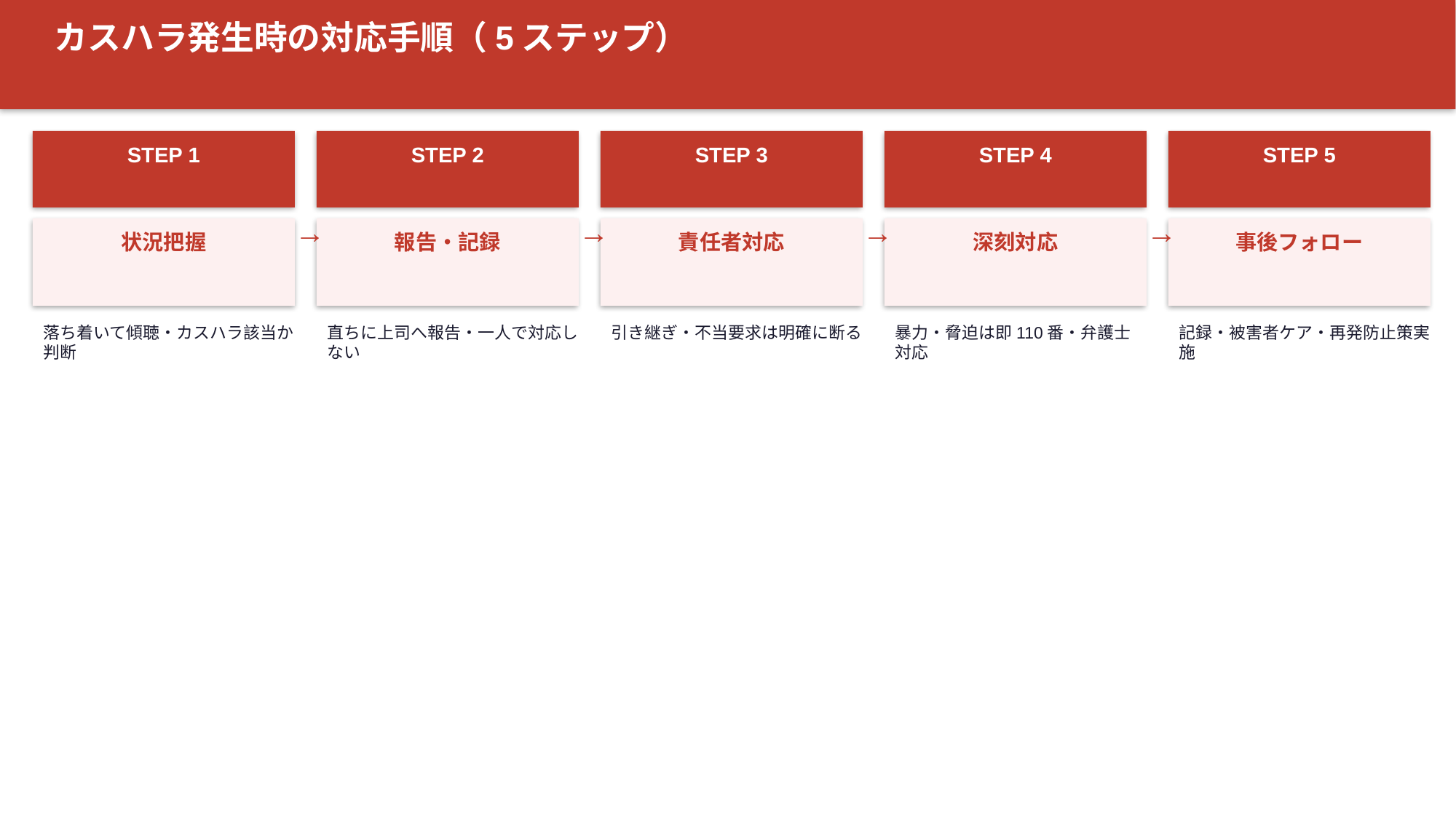

カスハラ発生時の対応手順（5ステップ）

STEP 1
STEP 2
STEP 3
STEP 4
STEP 5
→
→
→
→

状況把握
報告・記録
責任者対応
深刻対応
事後フォロー
落ち着いて傾聴・カスハラ該当か判断
直ちに上司へ報告・一人で対応しない
引き継ぎ・不当要求は明確に断る
暴力・脅迫は即110番・弁護士対応
記録・被害者ケア・再発防止策実施